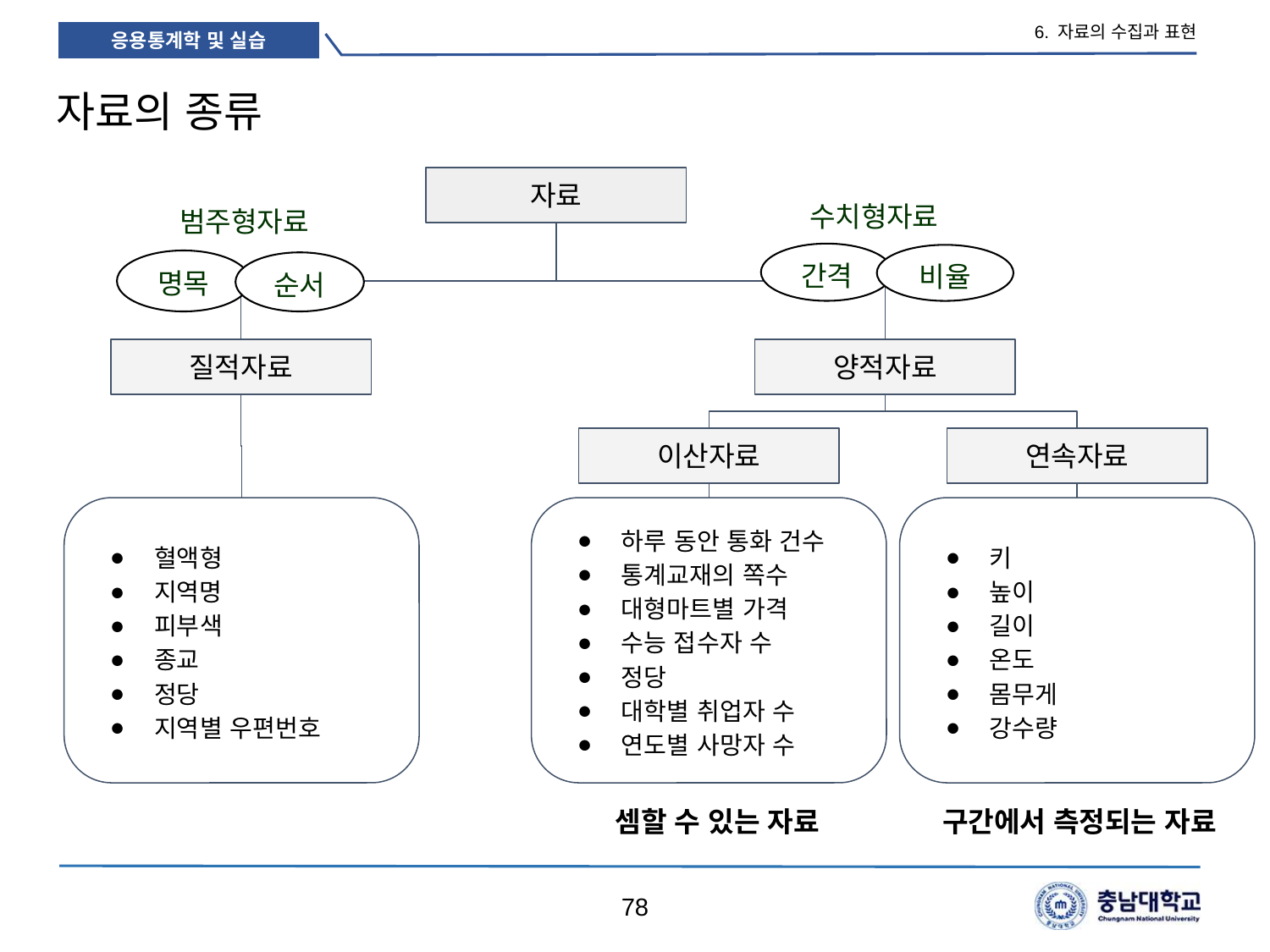

6. 자료의 수집과 표현
# 자료의 종류
자료
수치형자료
범주형자료
간격
비율
명목
순서
질적자료
양적자료
이산자료
연속자료
하루 동안 통화 건수
통계교재의 쪽수
대형마트별 가격
수능 접수자 수
정당
대학별 취업자 수
연도별 사망자 수
키
높이
길이
온도
몸무게
강수량
혈액형
지역명
피부색
종교
정당
지역별 우편번호
구간에서 측정되는 자료
셈할 수 있는 자료
78